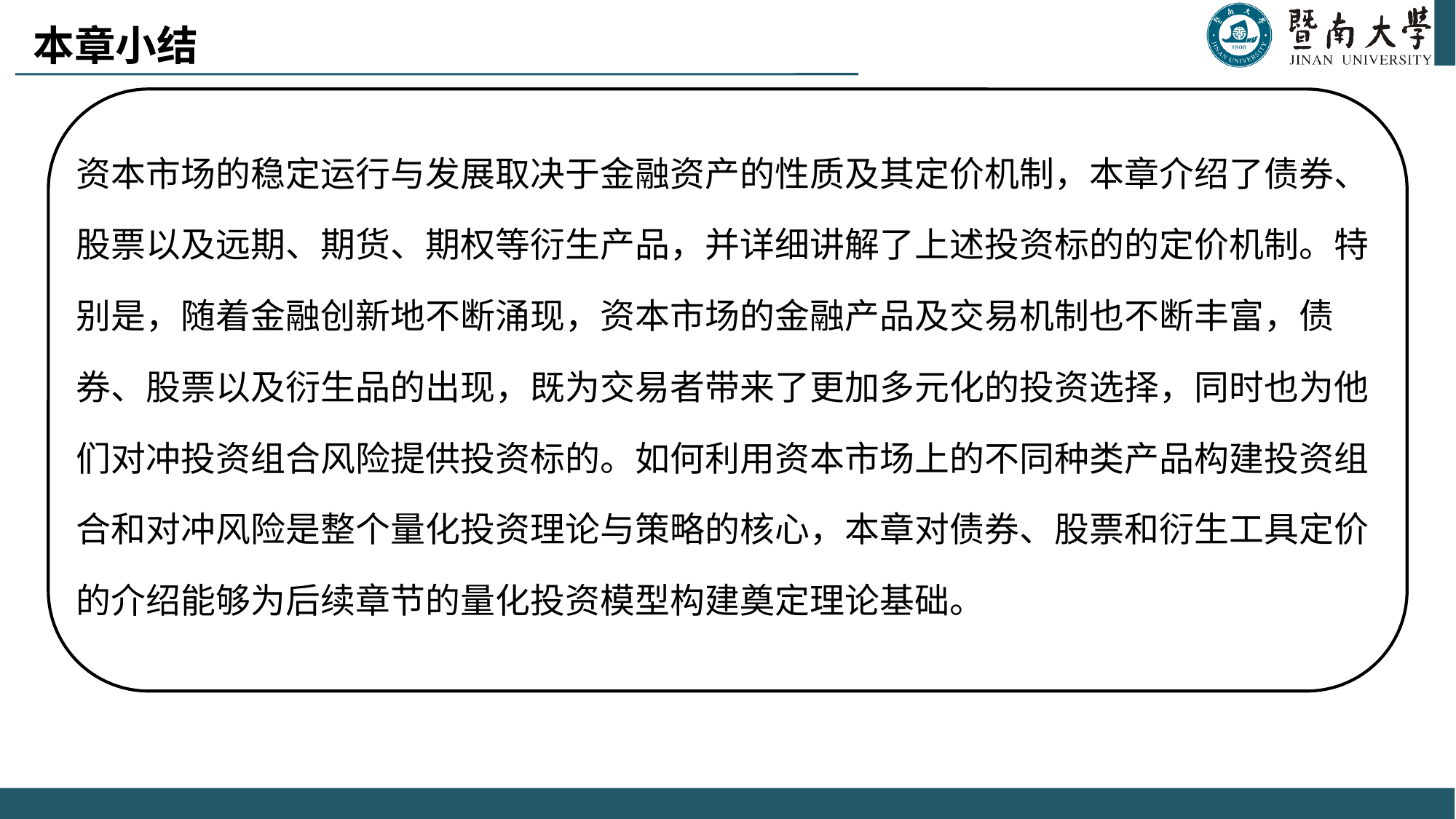

本章小结

资本市场的稳定运行与发展取决于金融资产的性质及其定价机制，本章介绍了债券、股票以及远期、期货、期权等衍生产品，并详细讲解了上述投资标的的定价机制。特别是，随着金融创新地不断涌现，资本市场的金融产品及交易机制也不断丰富，债券、股票以及衍生品的出现，既为交易者带来了更加多元化的投资选择，同时也为他们对冲投资组合风险提供投资标的。如何利用资本市场上的不同种类产品构建投资组合和对冲风险是整个量化投资理论与策略的核心，本章对债券、股票和衍生工具定价的介绍能够为后续章节的量化投资模型构建奠定理论基础。